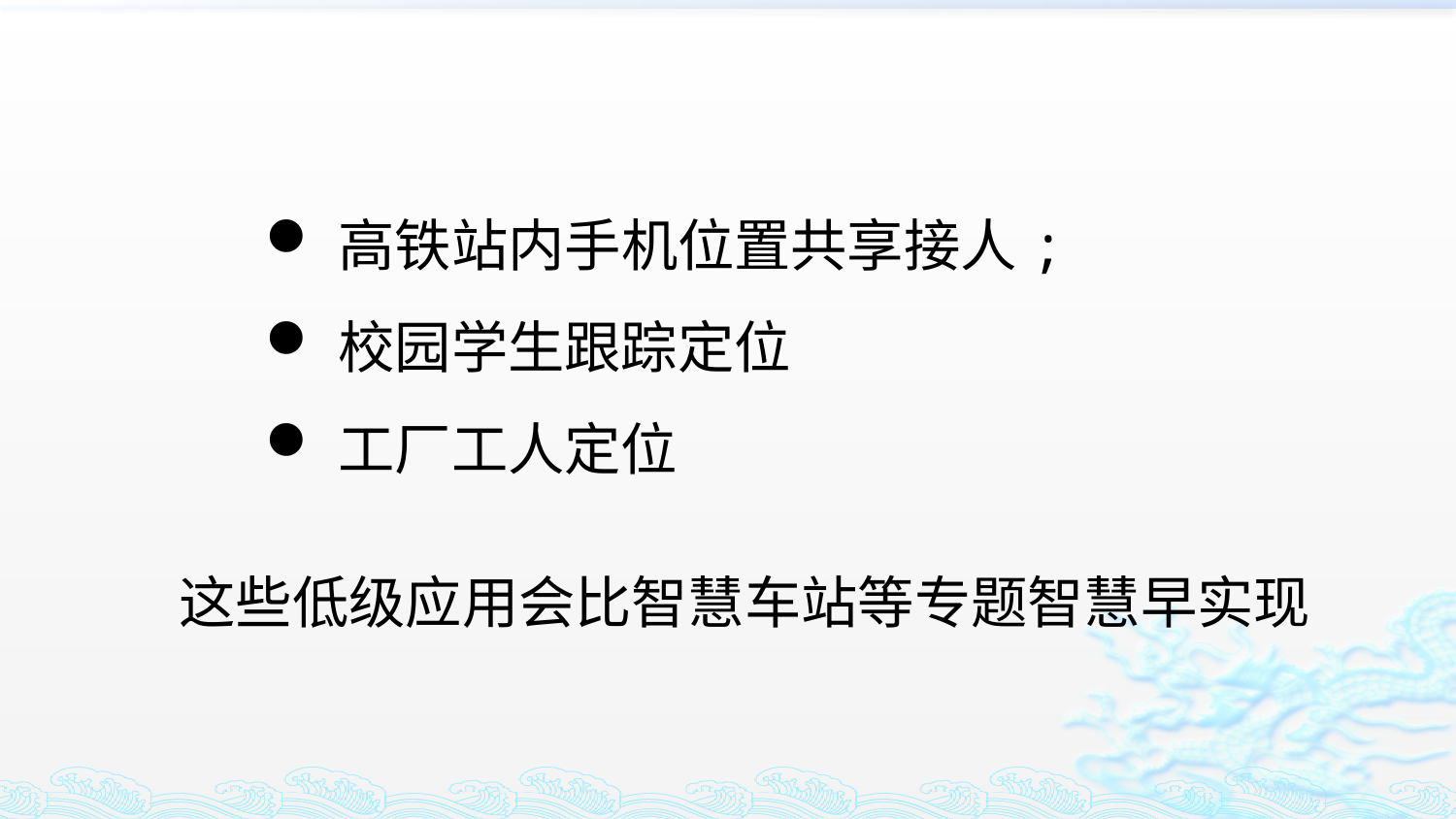

高铁站内手机位置共享接人;
校园学生跟踪定位
工厂工人定位
  这些低级应用会比智慧车站等专题智慧早实现